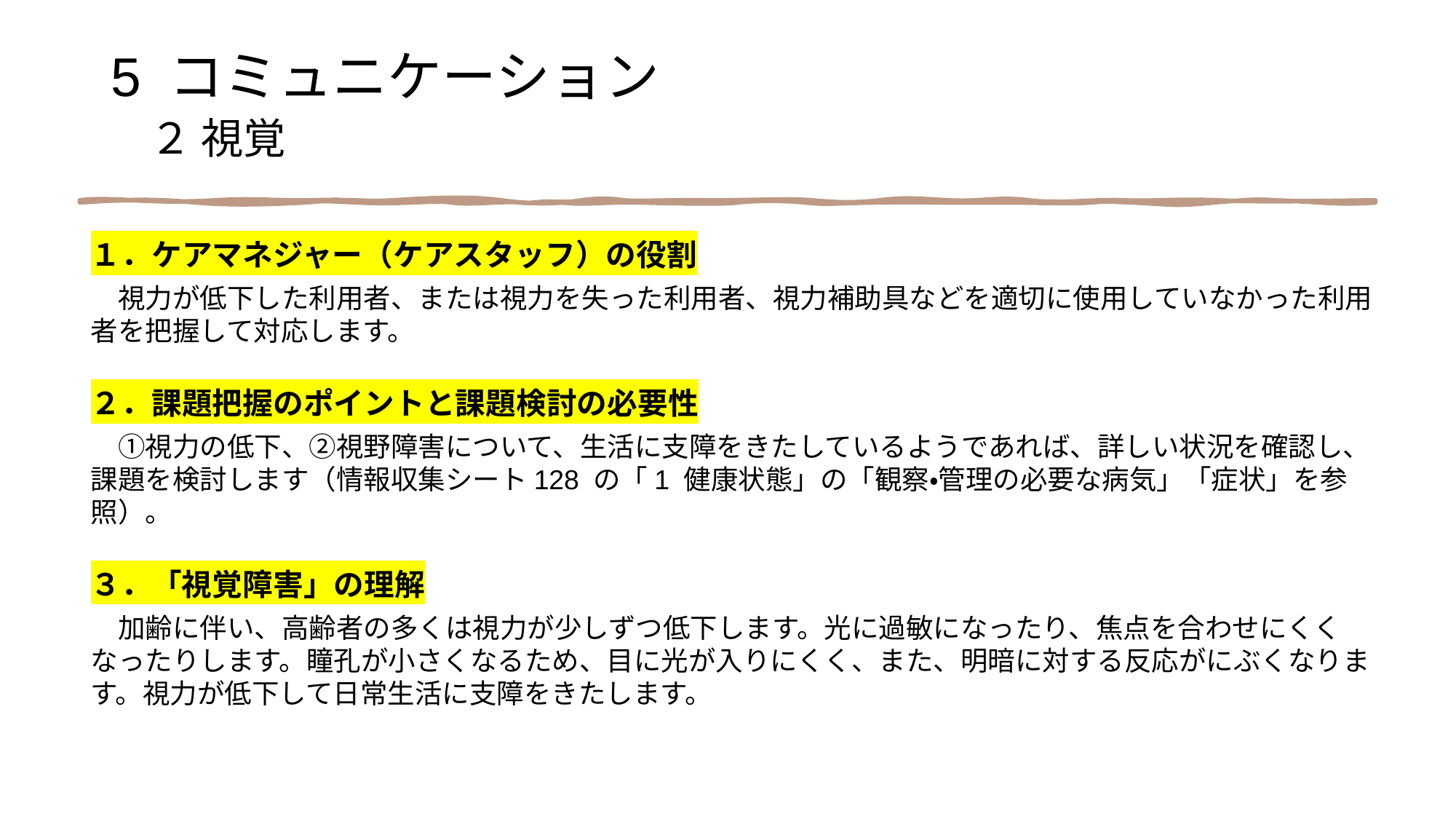

5 コミュニケーション
   ２ 視覚

１．ケアマネジャー（ケアスタッフ）の役割
　視力が低下した利用者、または視力を失った利用者、視力補助具などを適切に使用していなかった利用者を把握して対応します。

２．課題把握のポイントと課題検討の必要性
　①視力の低下、②視野障害について、生活に支障をきたしているようであれば、詳しい状況を確認し、課題を検討します（情報収集シート128 の「1 健康状態」の「観察・管理の必要な病気」「症状」を参照）。

３．「視覚障害」の理解
　加齢に伴い、高齢者の多くは視力が少しずつ低下します。光に過敏になったり、焦点を合わせにくくなったりします。瞳孔が小さくなるため、目に光が入りにくく、また、明暗に対する反応がにぶくなります。視力が低下して日常生活に支障をきたします。